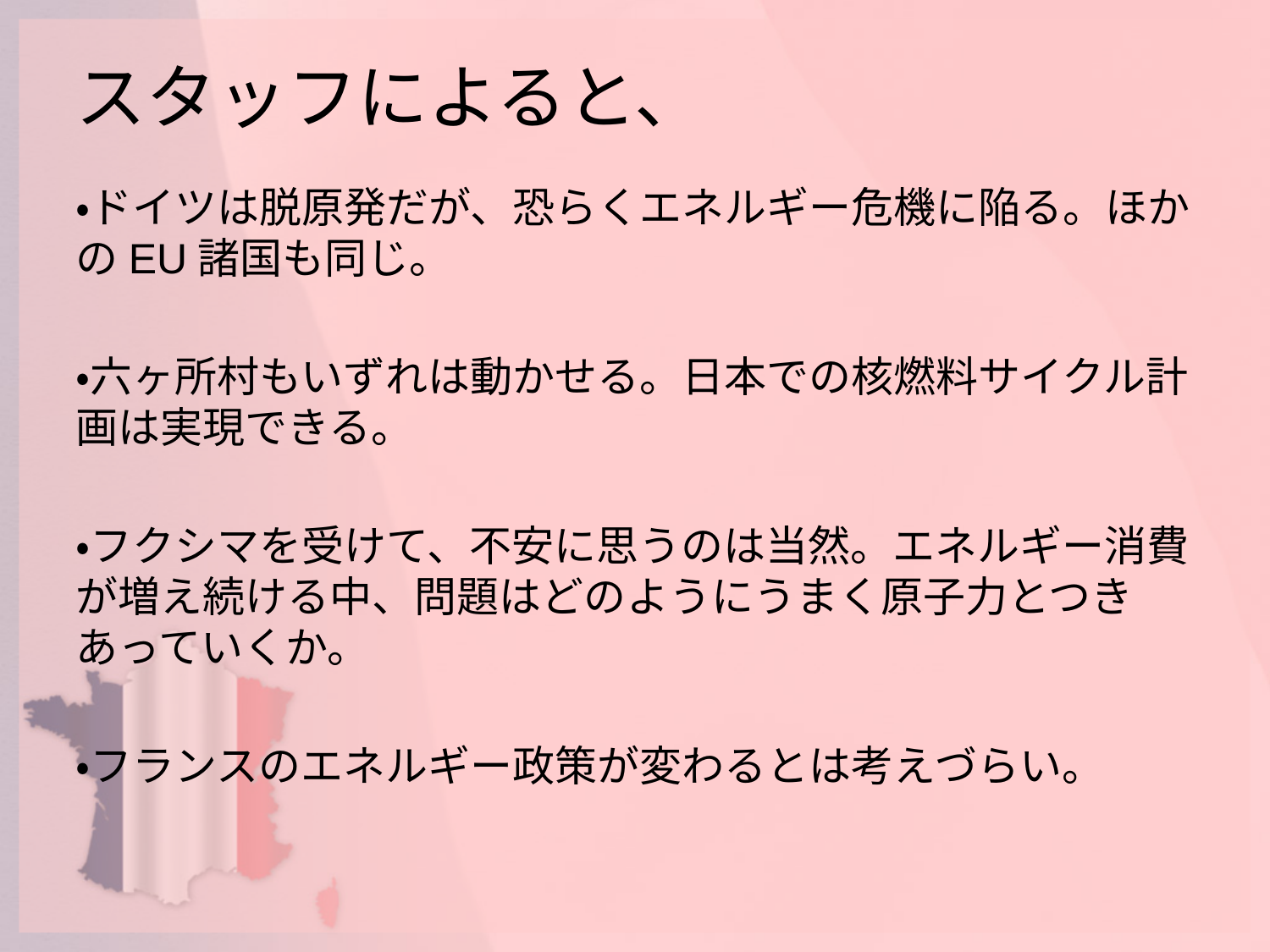

# スタッフによると、
・ドイツは脱原発だが、恐らくエネルギー危機に陥る。ほかのEU諸国も同じ。

・六ヶ所村もいずれは動かせる。日本での核燃料サイクル計画は実現できる。

・フクシマを受けて、不安に思うのは当然。エネルギー消費が増え続ける中、問題はどのようにうまく原子力とつきあっていくか。

・フランスのエネルギー政策が変わるとは考えづらい。